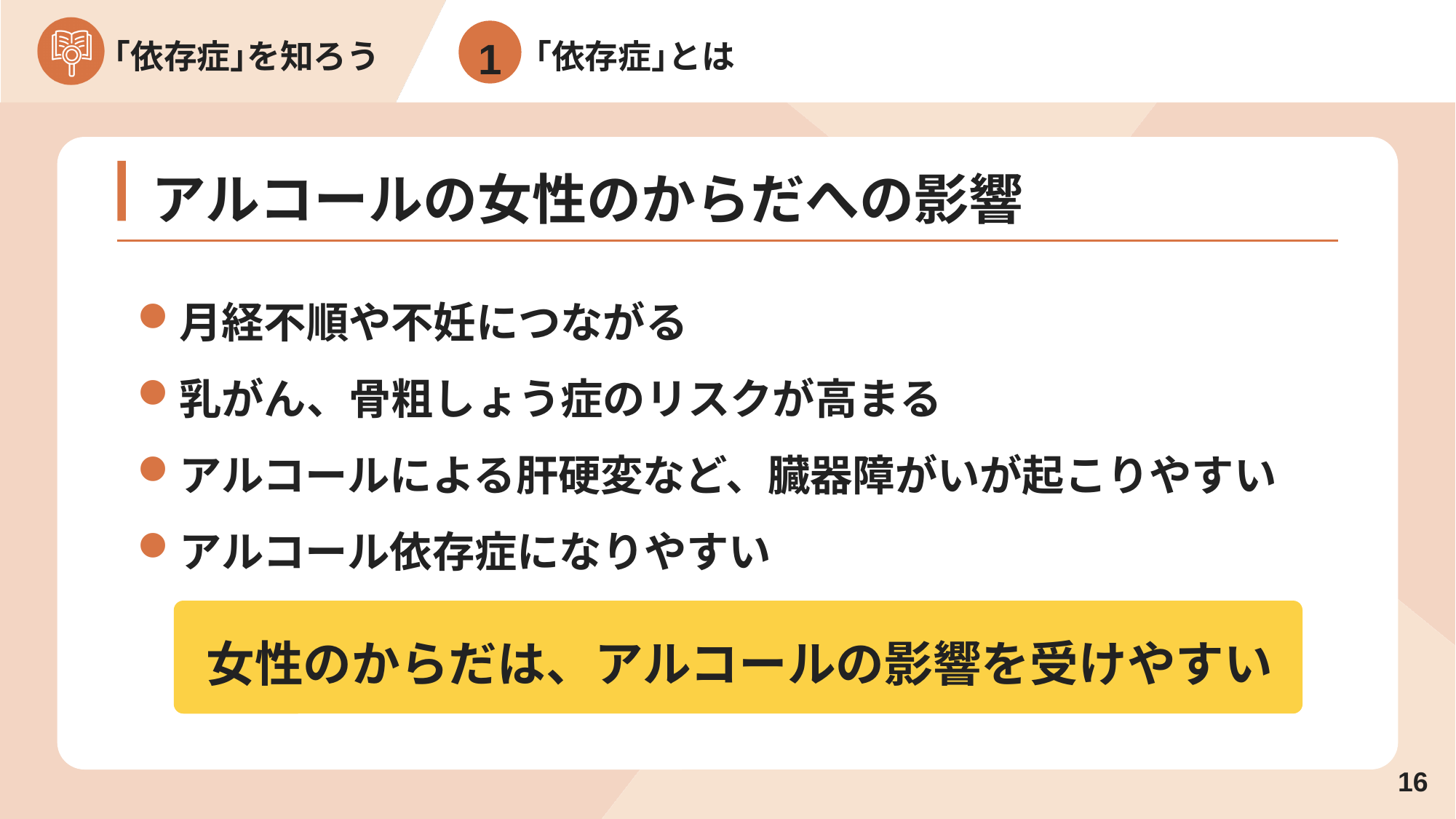

1
｢依存症｣とは

アルコールの女性のからだへの影響
月経不順や不妊につながる
乳がん、骨粗しょう症のリスクが高まる
アルコールによる肝硬変など、臓器障がいが起こりやすい
アルコール依存症になりやすい

女性のからだは、アルコールの影響を受けやすい
16